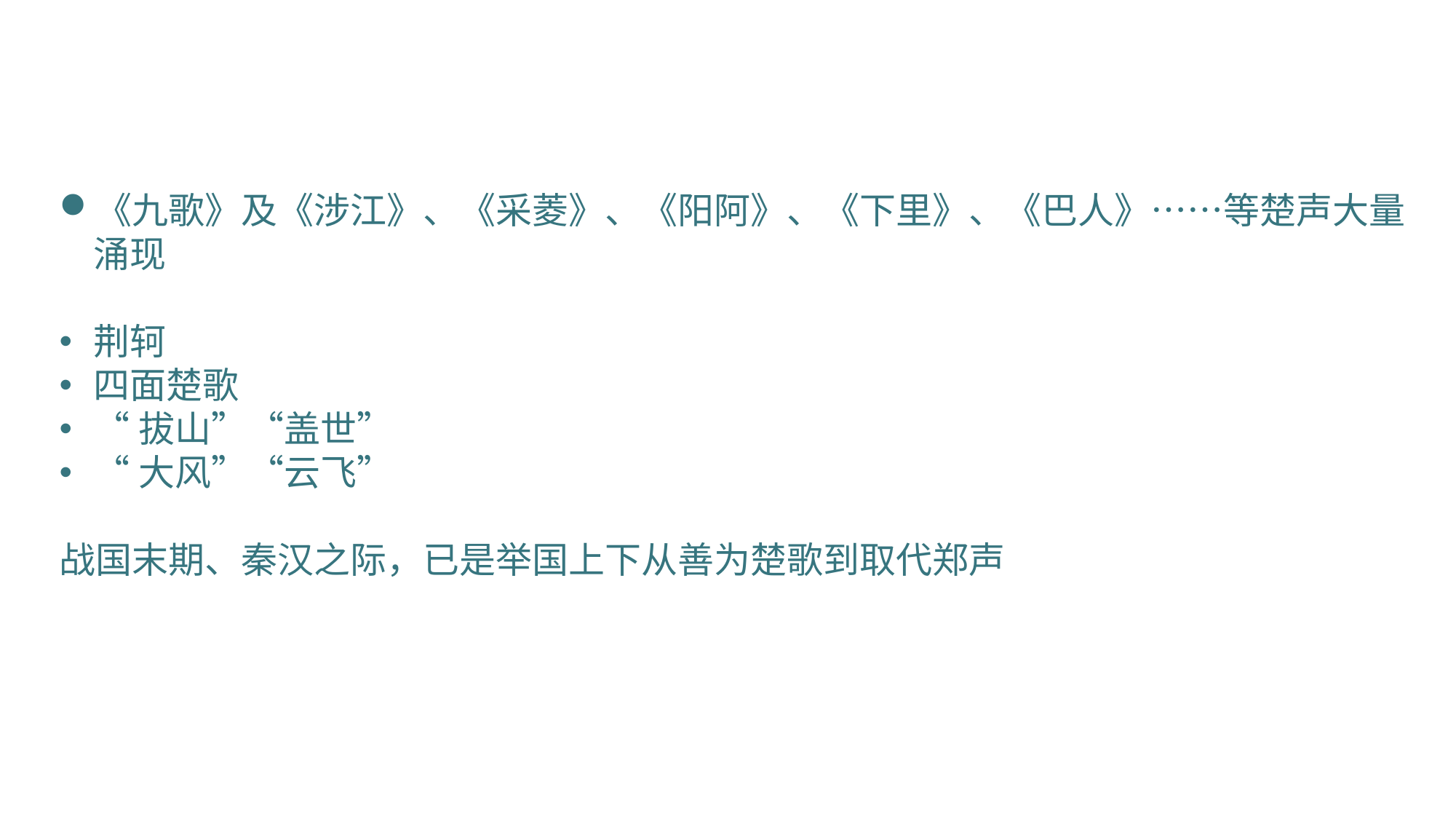

《九歌》及《涉江》、《采菱》、《阳阿》、《下里》、《巴人》……等楚声大量涌现

荆轲
四面楚歌
“拔山”“盖世”
“大风”“云飞”

战国末期、秦汉之际，已是举国上下从善为楚歌到取代郑声